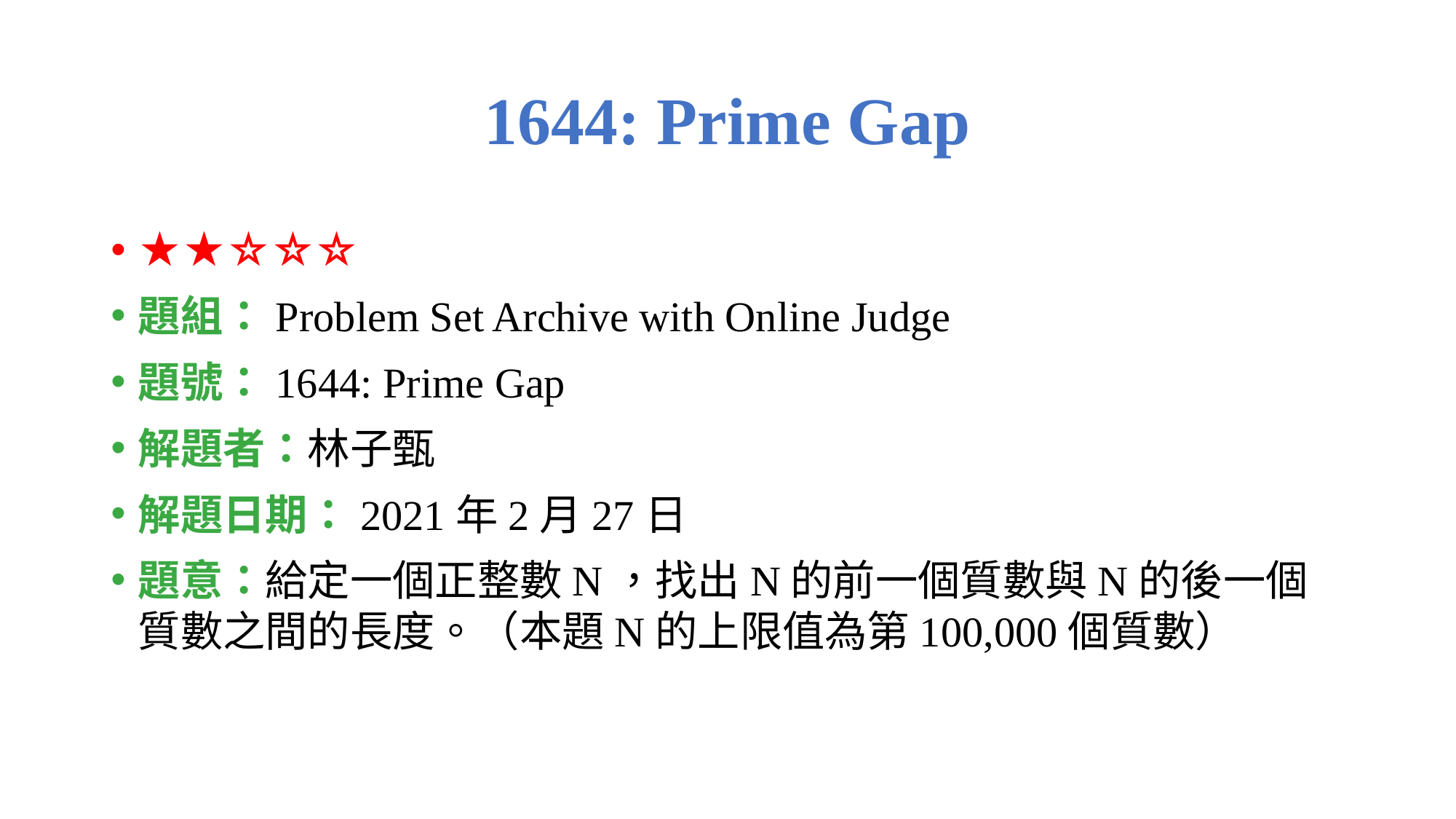

# 1644: Prime Gap
★★☆☆☆
題組：Problem Set Archive with Online Judge
題號：1644: Prime Gap
解題者：林子甄
解題日期：2021年2月27日
題意：給定一個正整數N，找出N的前一個質數與N的後一個質數之間的長度。（本題N的上限值為第100,000個質數）